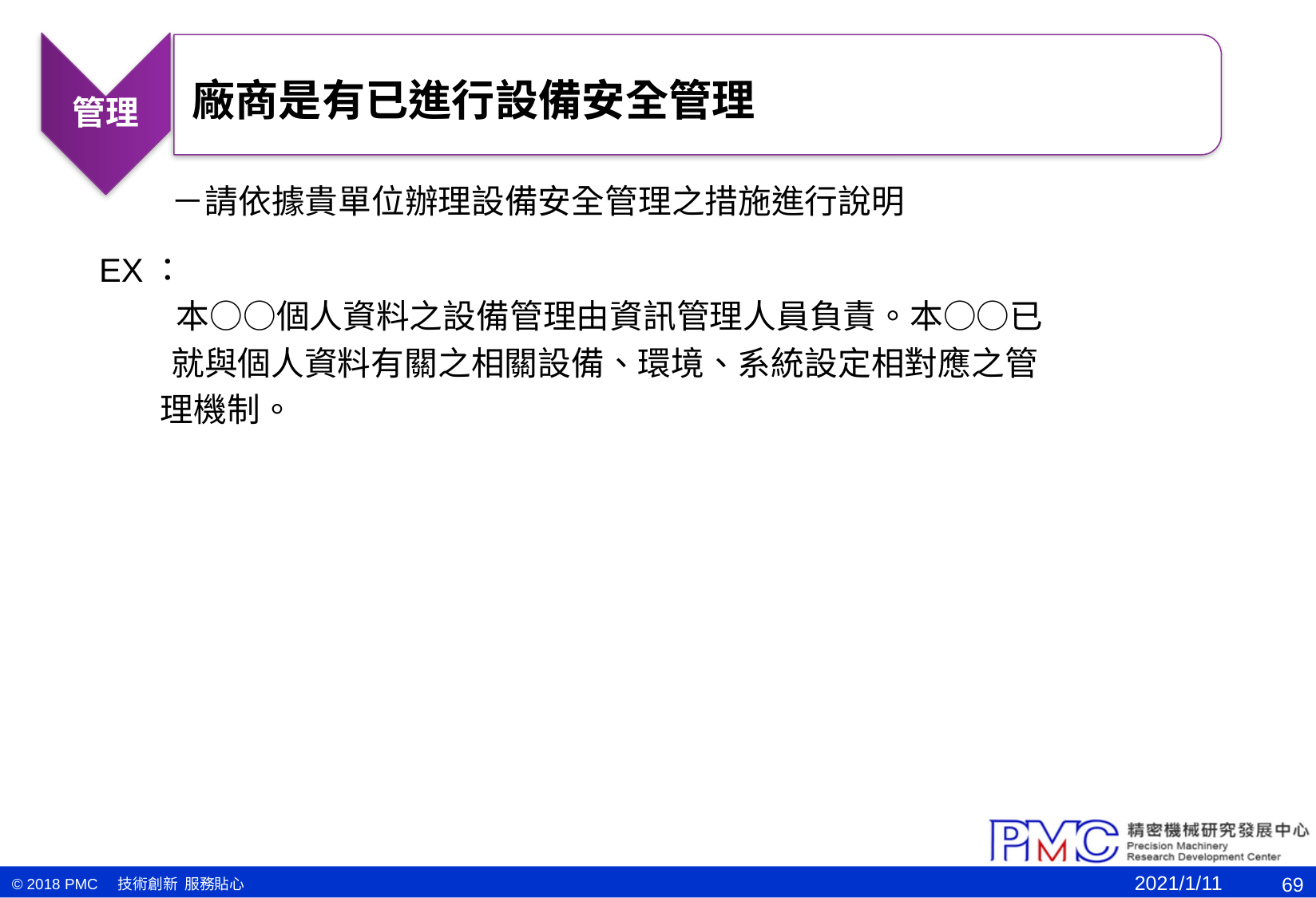

管理
廠商是有已進行設備安全管理
－請依據貴單位辦理設備安全管理之措施進行說明
EX：
     　　本○○個人資料之設備管理由資訊管理人員負責。本○○已
　　　 就與個人資料有關之相關設備、環境、系統設定相對應之管
            理機制。

2021/1/11
69